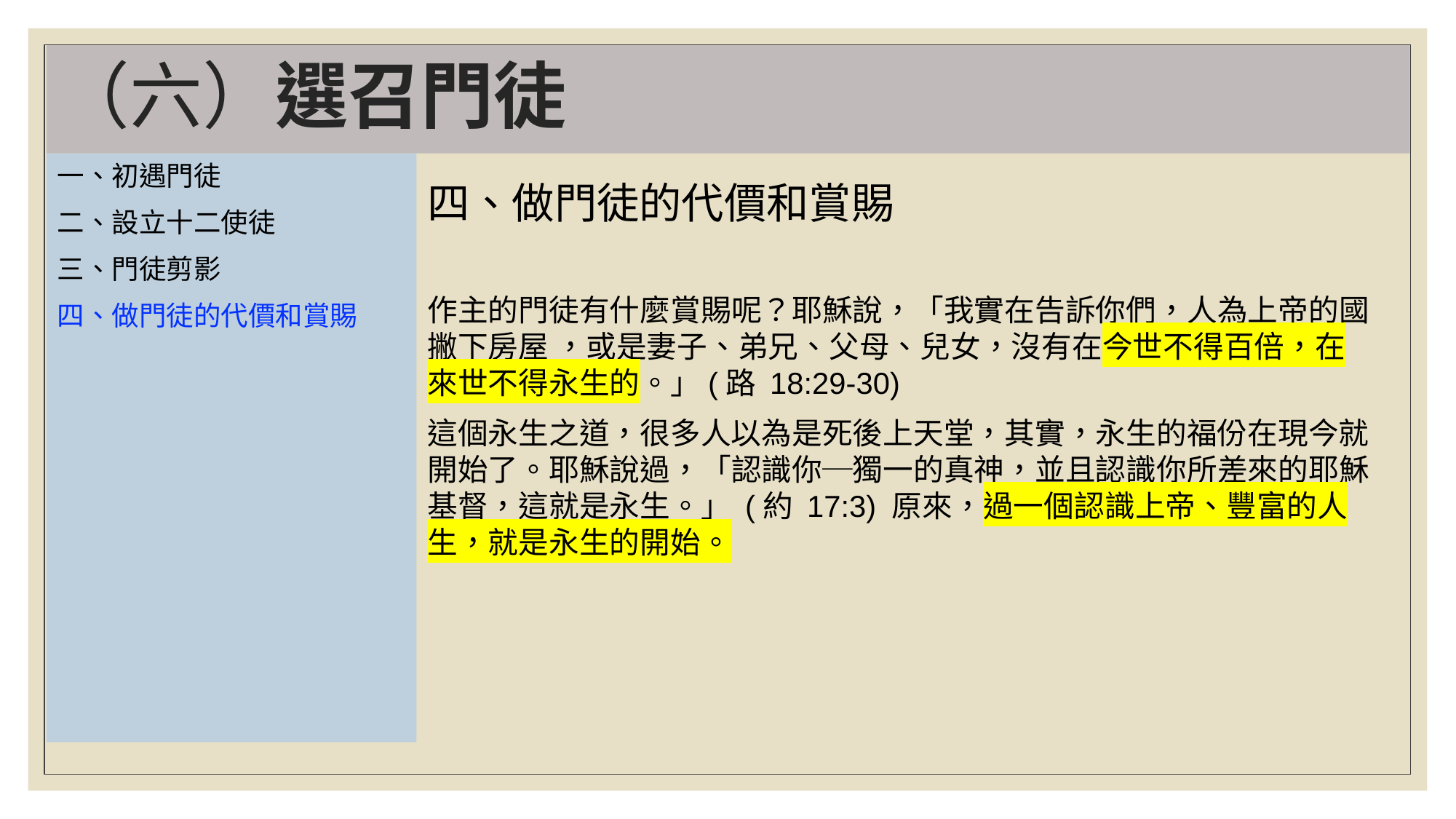

# （六）選召門徒
一、初遇門徒
二、設立十二使徒
三、門徒剪影
四、做門徒的代價和賞賜

四、做門徒的代價和賞賜

作主的門徒有什麼賞賜呢？耶穌說，「我實在告訴你們，人為上帝的國撇下房屋 ，或是妻子、弟兄、父母、兒女，沒有在今世不得百倍，在來世不得永生的。」(路 18:29-30)
這個永生之道，很多人以為是死後上天堂，其實，永生的福份在現今就開始了。耶穌說過，「認識你─獨一的真神，並且認識你所差來的耶穌基督，這就是永生。」 (約 17:3) 原來，過一個認識上帝、豐富的人生，就是永生的開始。